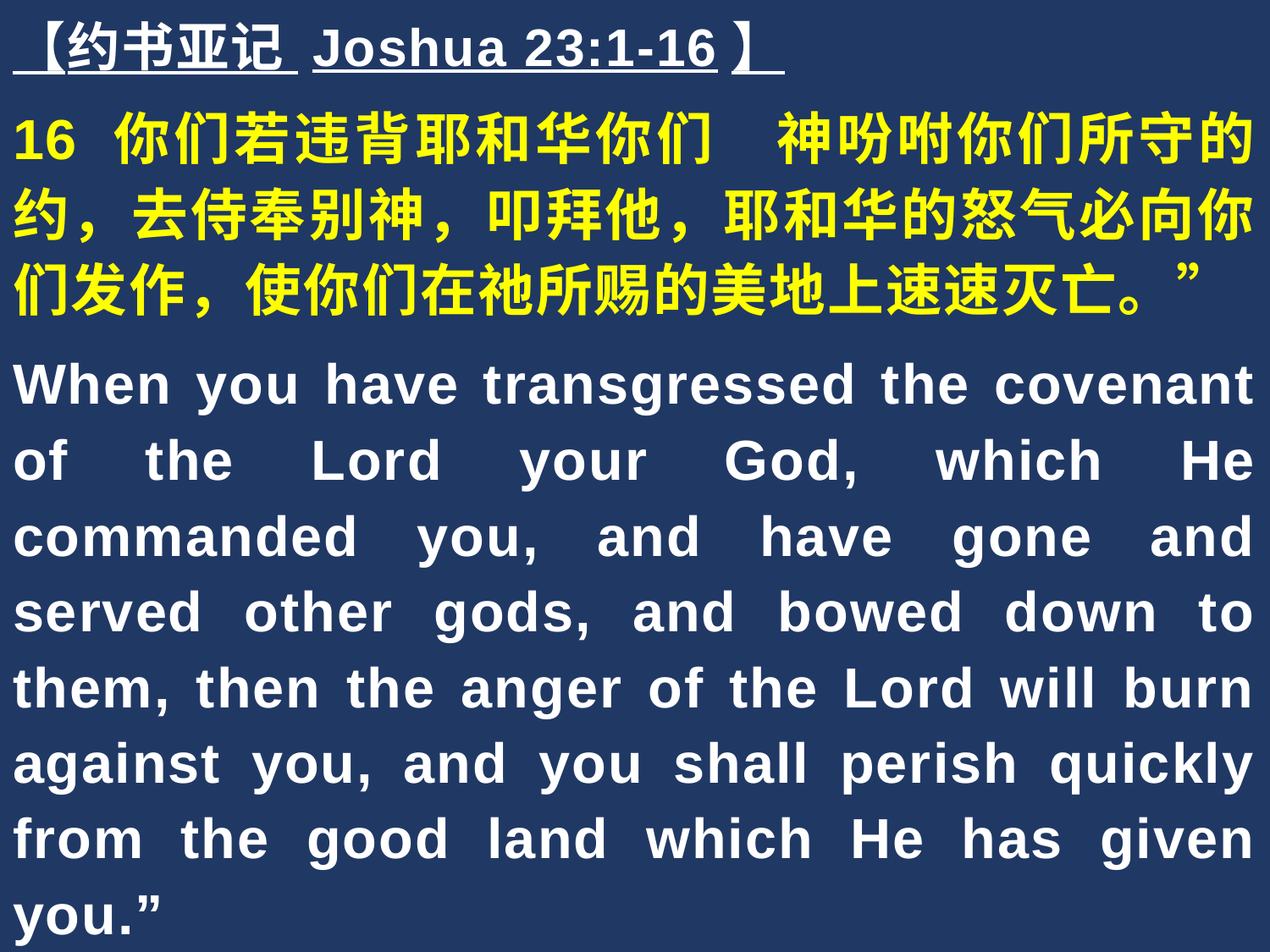

【约书亚记 Joshua 23:1-16】
16 你们若违背耶和华你们　神吩咐你们所守的约，去侍奉别神，叩拜他，耶和华的怒气必向你们发作，使你们在祂所赐的美地上速速灭亡。”
When you have transgressed the covenant of the Lord your God, which He commanded you, and have gone and served other gods, and bowed down to them, then the anger of the Lord will burn against you, and you shall perish quickly from the good land which He has given you.”